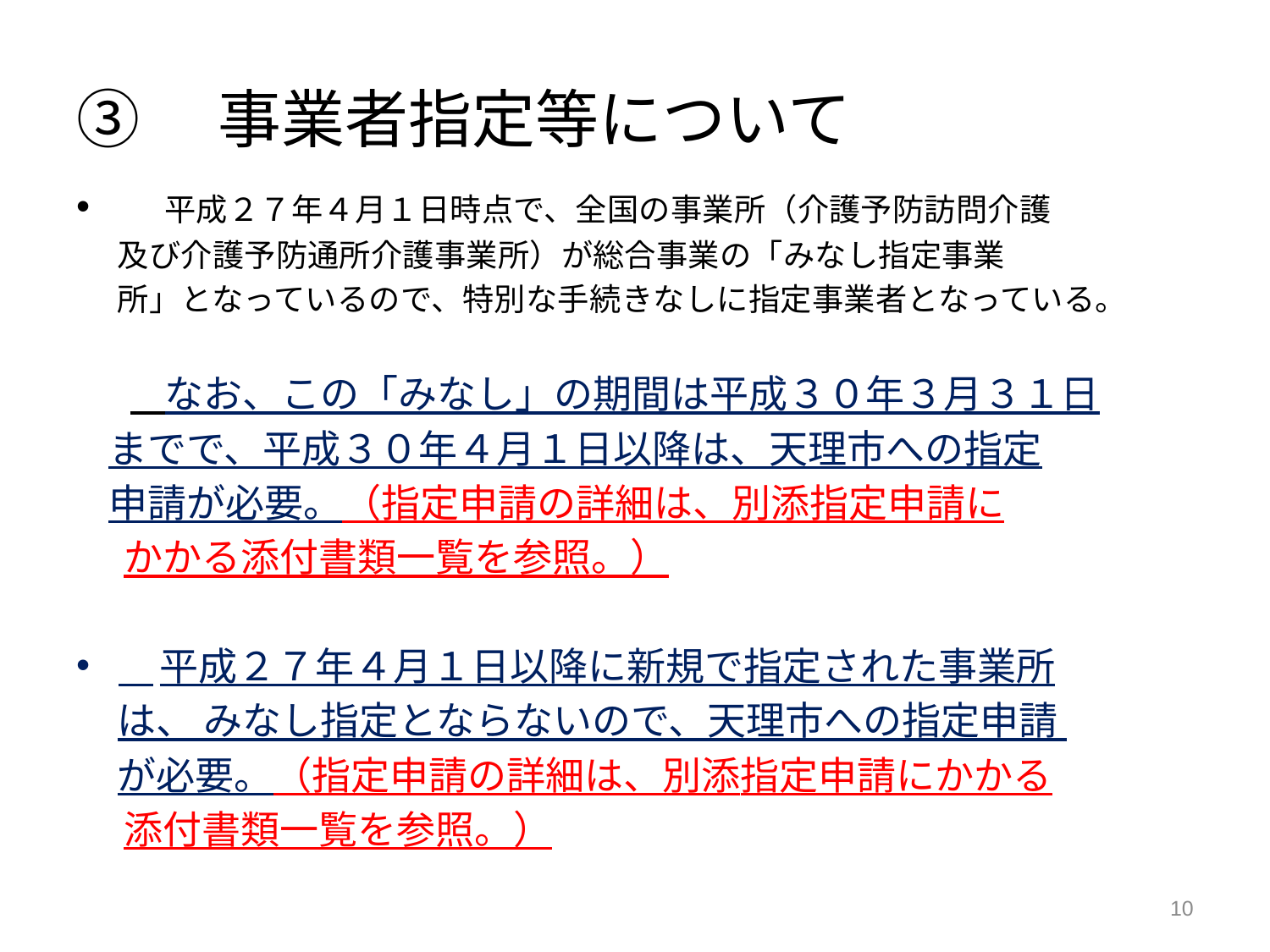

# ③　事業者指定等について
　 平成２７年４月１日時点で、全国の事業所（介護予防訪問介護
     及び介護予防通所介護事業所）が総合事業の「みなし指定事業
     所」となっているので、特別な手続きなしに指定事業者となっている。

 　    なお、この「みなし」の期間は平成３０年３月３１日
   までで、平成３０年４月１日以降は、天理市への指定
   申請が必要。（指定申請の詳細は、別添指定申請に
　 かかる添付書類一覧を参照。）

    平成２７年４月１日以降に新規で指定された事業所
    は、 みなし指定とならないので、天理市への指定申請
    が必要。（指定申請の詳細は、別添指定申請にかかる
　 添付書類一覧を参照。）

10